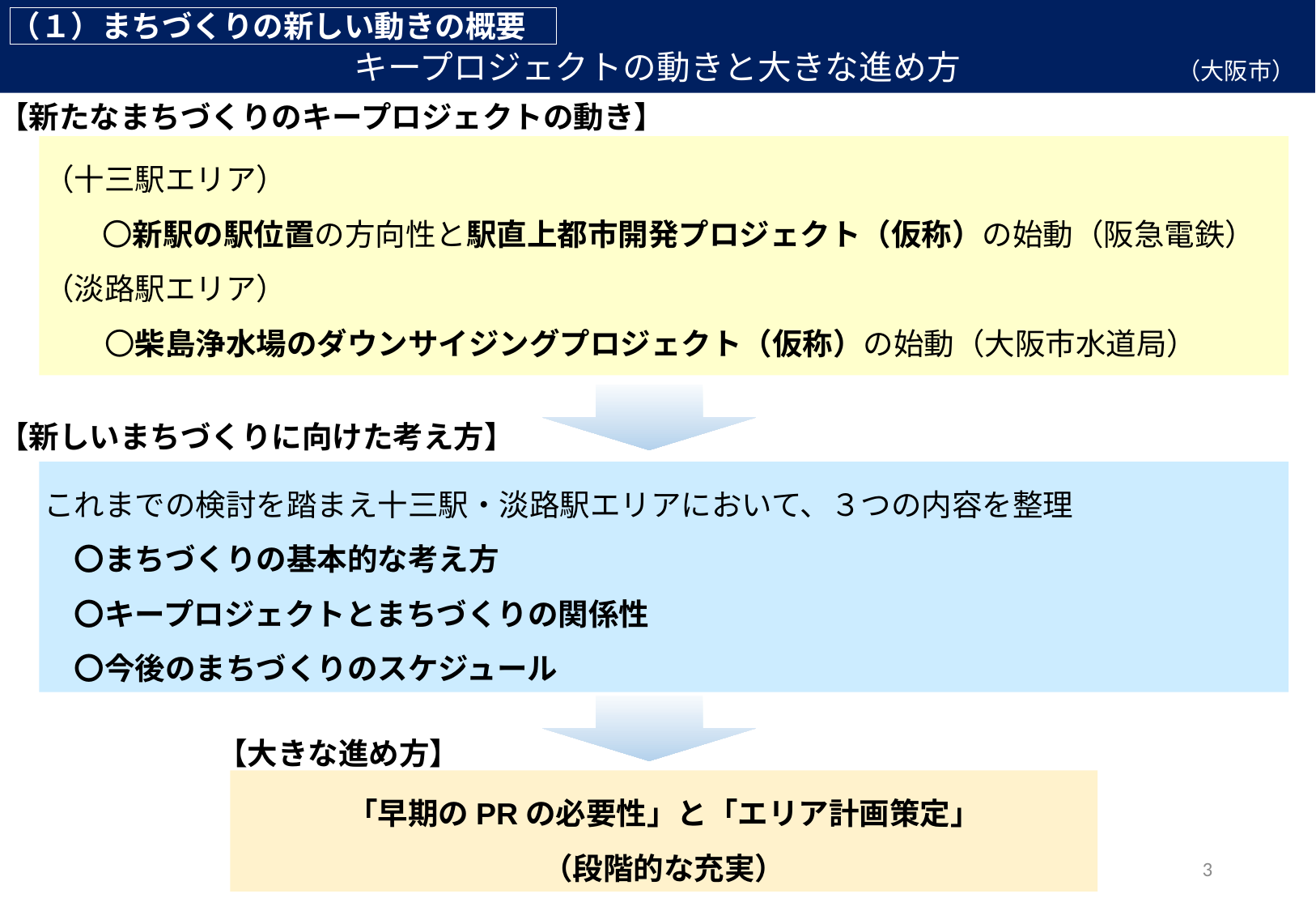

キープロジェクトの動きと大きな進め方
（１）まちづくりの新しい動きの概要
（大阪市）
【新たなまちづくりのキープロジェクトの動き】

（十三駅エリア）
   　〇新駅の駅位置の方向性と駅直上都市開発プロジェクト（仮称）の始動（阪急電鉄）
（淡路駅エリア）
　　〇柴島浄水場のダウンサイジングプロジェクト（仮称）の始動（大阪市水道局）

【新しいまちづくりに向けた考え方】

これまでの検討を踏まえ十三駅・淡路駅エリアにおいて、３つの内容を整理
　〇まちづくりの基本的な考え方
　〇キープロジェクトとまちづくりの関係性
　〇今後のまちづくりのスケジュール

【大きな進め方】

「早期のPRの必要性」と「エリア計画策定」
（段階的な充実）
3